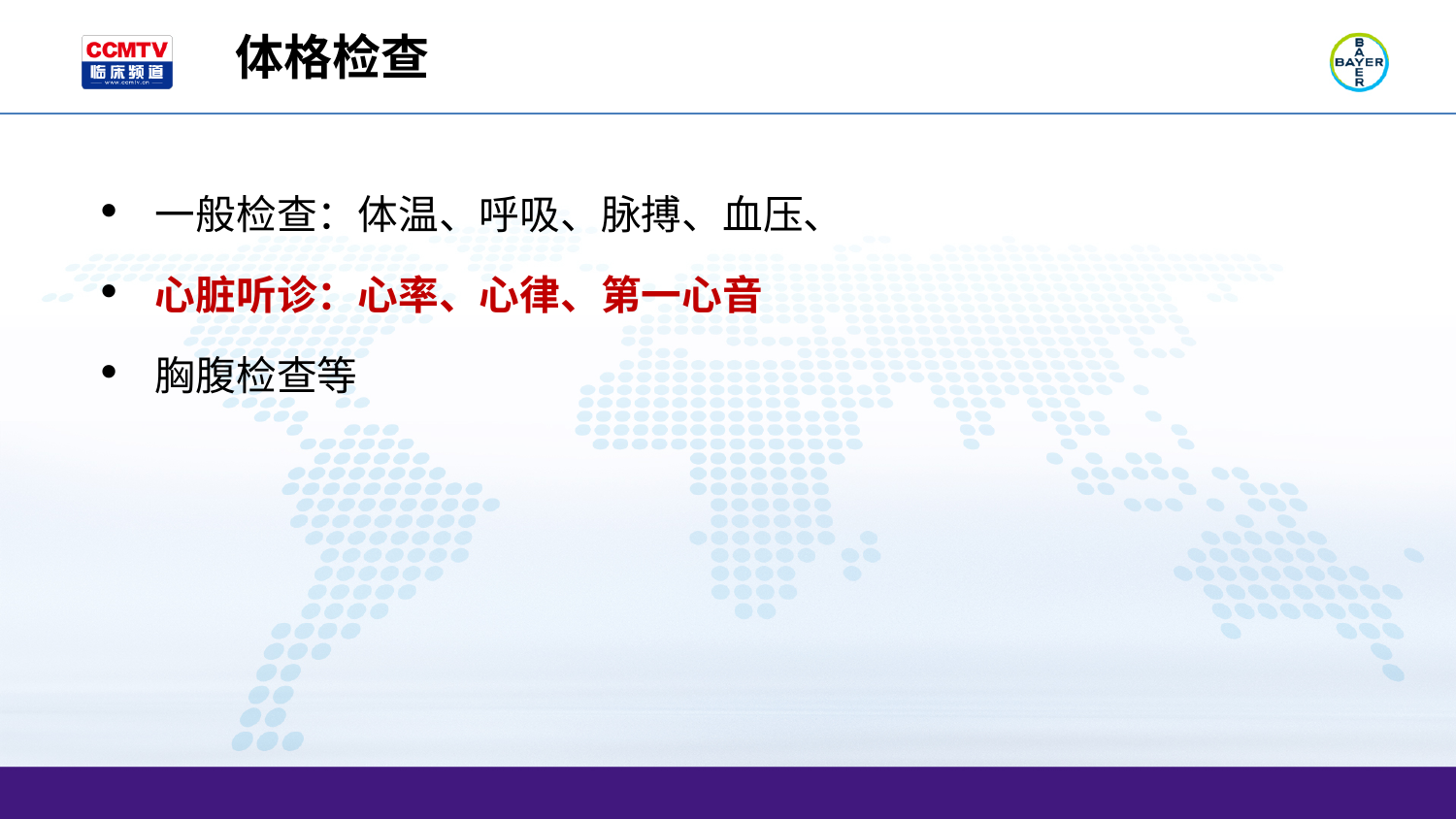

体格检查
一般检查：体温、呼吸、脉搏、血压、
心脏听诊：心率、心律、第一心音
胸腹检查等